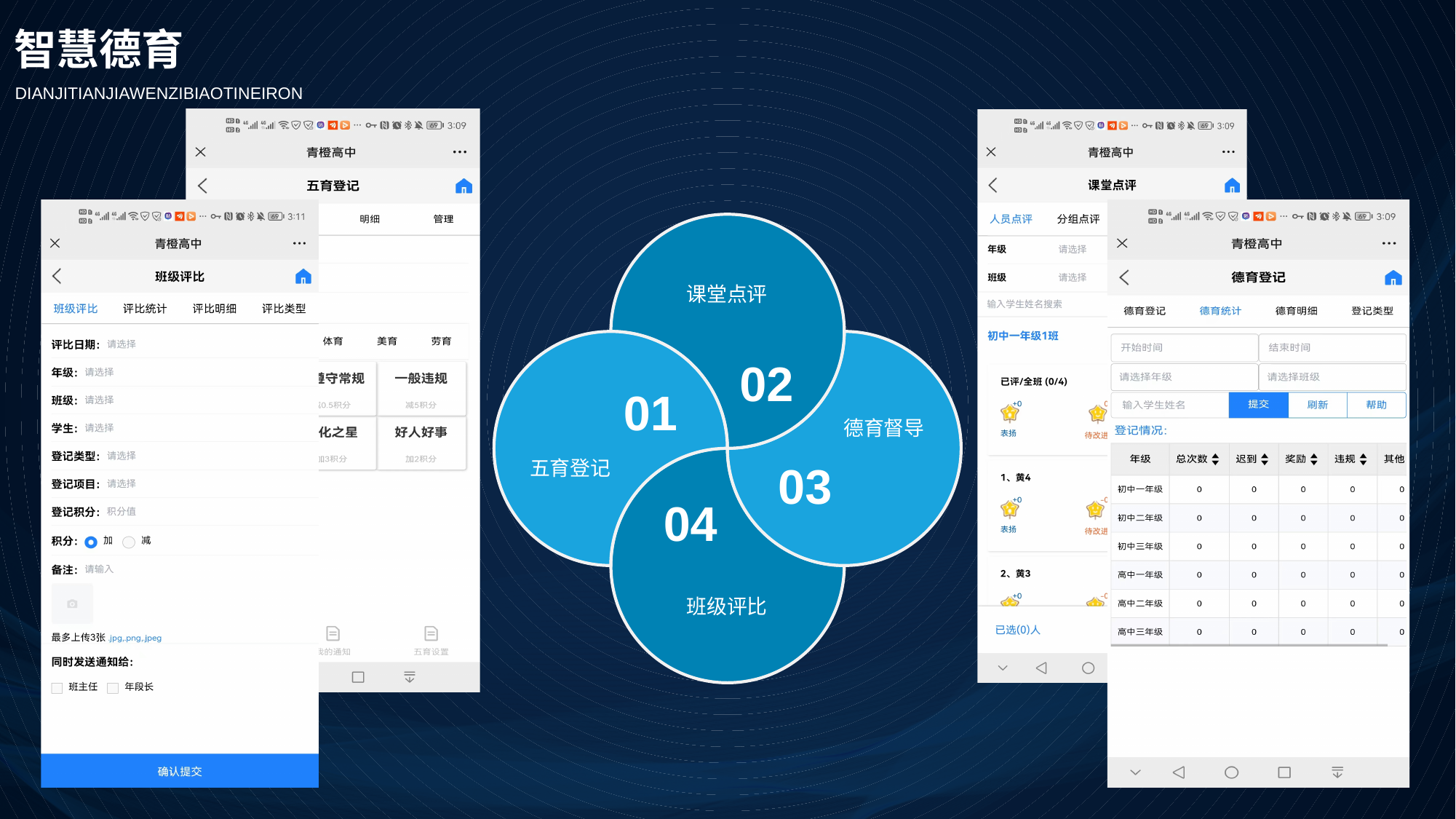

智慧德育
DIANJITIANJIAWENZIBIAOTINEIRON

课堂点评

02
01
德育督导

五育登记
03
04
班级评比